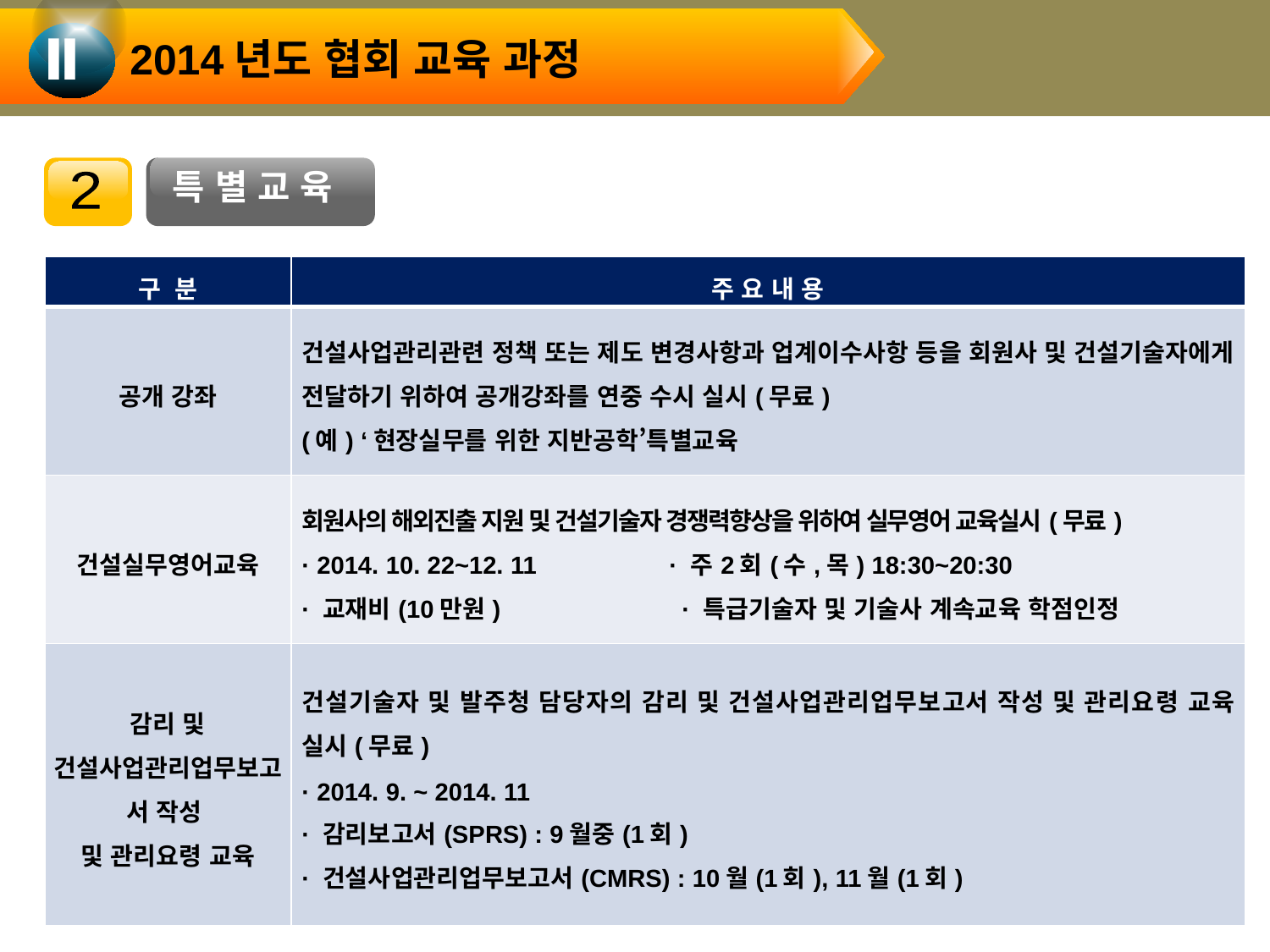

2014년도 협회 교육 과정

Ⅱ

특 별 교 육

2
| 구 분 | 주 요 내 용 |
| --- | --- |
| 공개 강좌 | 건설사업관리관련 정책 또는 제도 변경사항과 업계이수사항 등을 회원사 및 건설기술자에게 전달하기 위하여 공개강좌를 연중 수시 실시(무료) (예) ‘현장실무를 위한 지반공학’특별교육 |
| 건설실무영어교육 | 회원사의 해외진출 지원 및 건설기술자 경쟁력향상을 위하여 실무영어 교육실시(무료) · 2014. 10. 22~12. 11 · 주2회(수,목) 18:30~20:30 · 교재비(10만원) · 특급기술자 및 기술사 계속교육 학점인정 |
| 감리 및 건설사업관리업무보고서 작성 및 관리요령 교육 | 건설기술자 및 발주청 담당자의 감리 및 건설사업관리업무보고서 작성 및 관리요령 교육 실시(무료) · 2014. 9. ~ 2014. 11 · 감리보고서(SPRS) : 9월중(1회) · 건설사업관리업무보고서(CMRS) : 10월(1회), 11월(1회) |